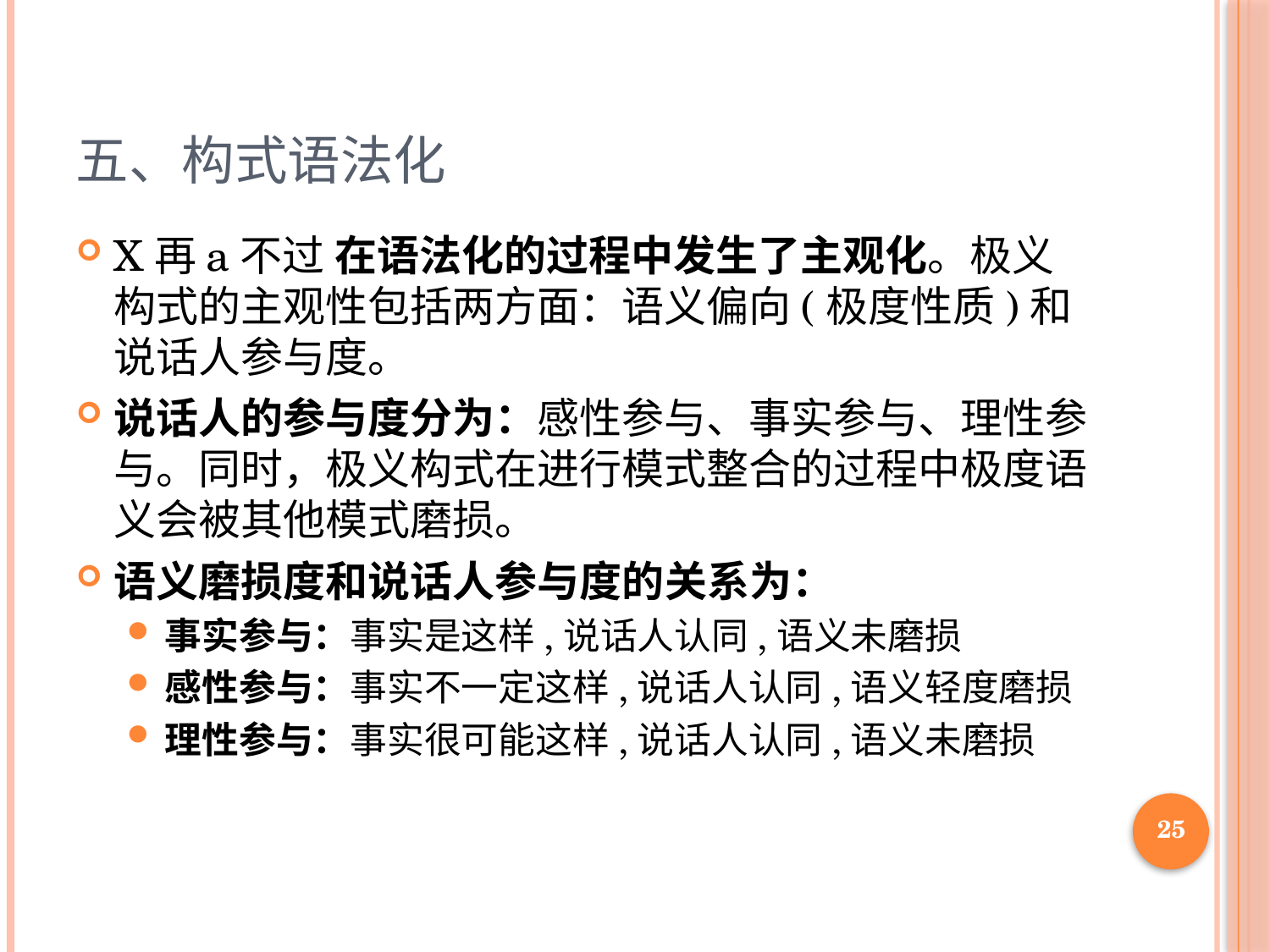

# 五、构式语法化
X再a不过 在语法化的过程中发生了主观化。极义构式的主观性包括两方面：语义偏向(极度性质)和说话人参与度。
说话人的参与度分为：感性参与、事实参与、理性参与。同时，极义构式在进行模式整合的过程中极度语义会被其他模式磨损。
语义磨损度和说话人参与度的关系为：
事实参与：事实是这样,说话人认同,语义未磨损
感性参与：事实不一定这样,说话人认同,语义轻度磨损
理性参与：事实很可能这样,说话人认同,语义未磨损

25